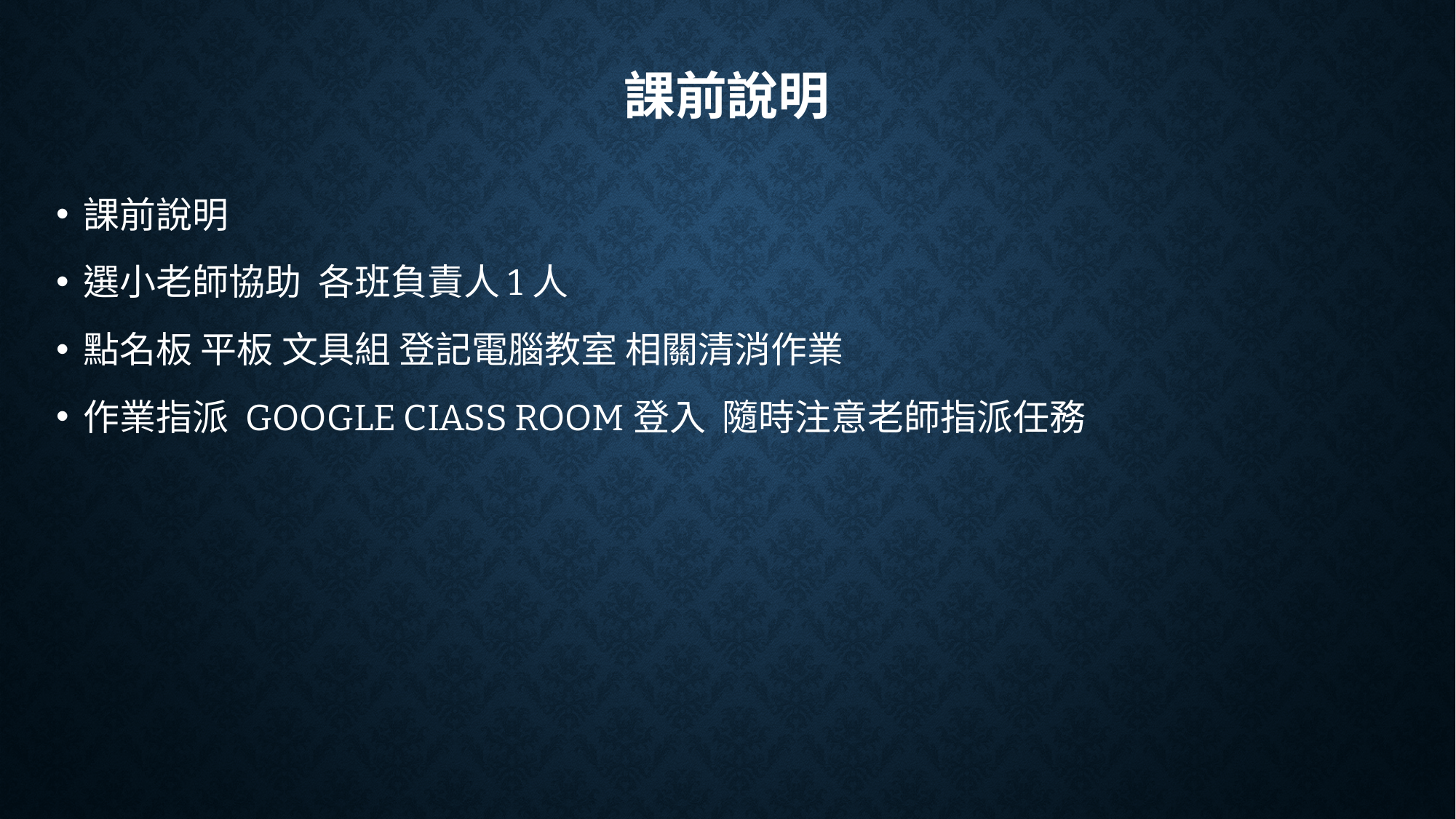

# 課前說明
課前說明
選小老師協助  各班負責人1人
點名板 平板 文具組 登記電腦教室 相關清消作業
作業指派 GOOGLE CIASS ROOM登入  隨時注意老師指派任務